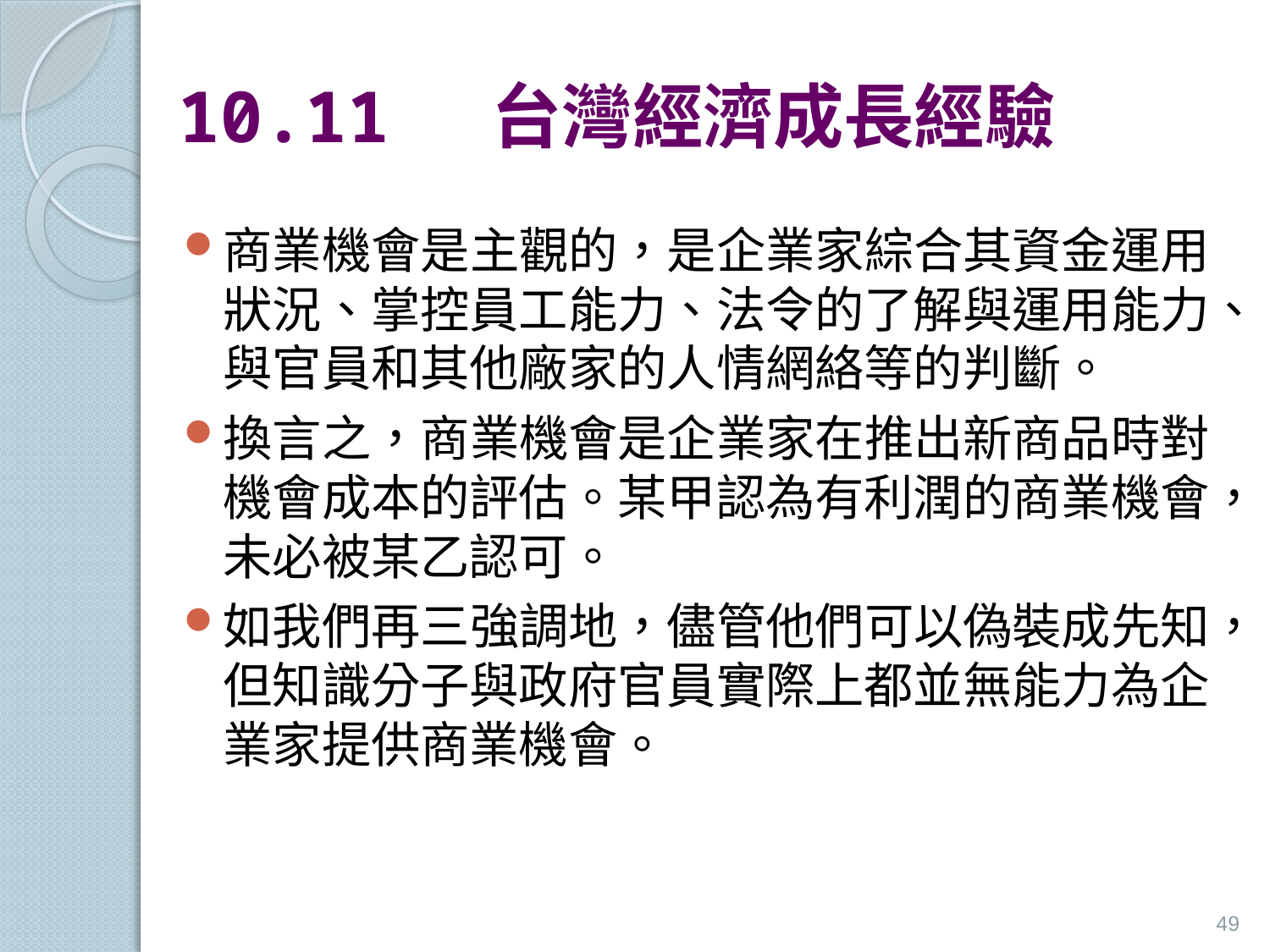

# 10.11  台灣經濟成長經驗
商業機會是主觀的，是企業家綜合其資金運用狀況、掌控員工能力、法令的了解與運用能力、與官員和其他廠家的人情網絡等的判斷。
換言之，商業機會是企業家在推出新商品時對機會成本的評估。某甲認為有利潤的商業機會，未必被某乙認可。
如我們再三強調地，儘管他們可以偽裝成先知，但知識分子與政府官員實際上都並無能力為企業家提供商業機會。
49